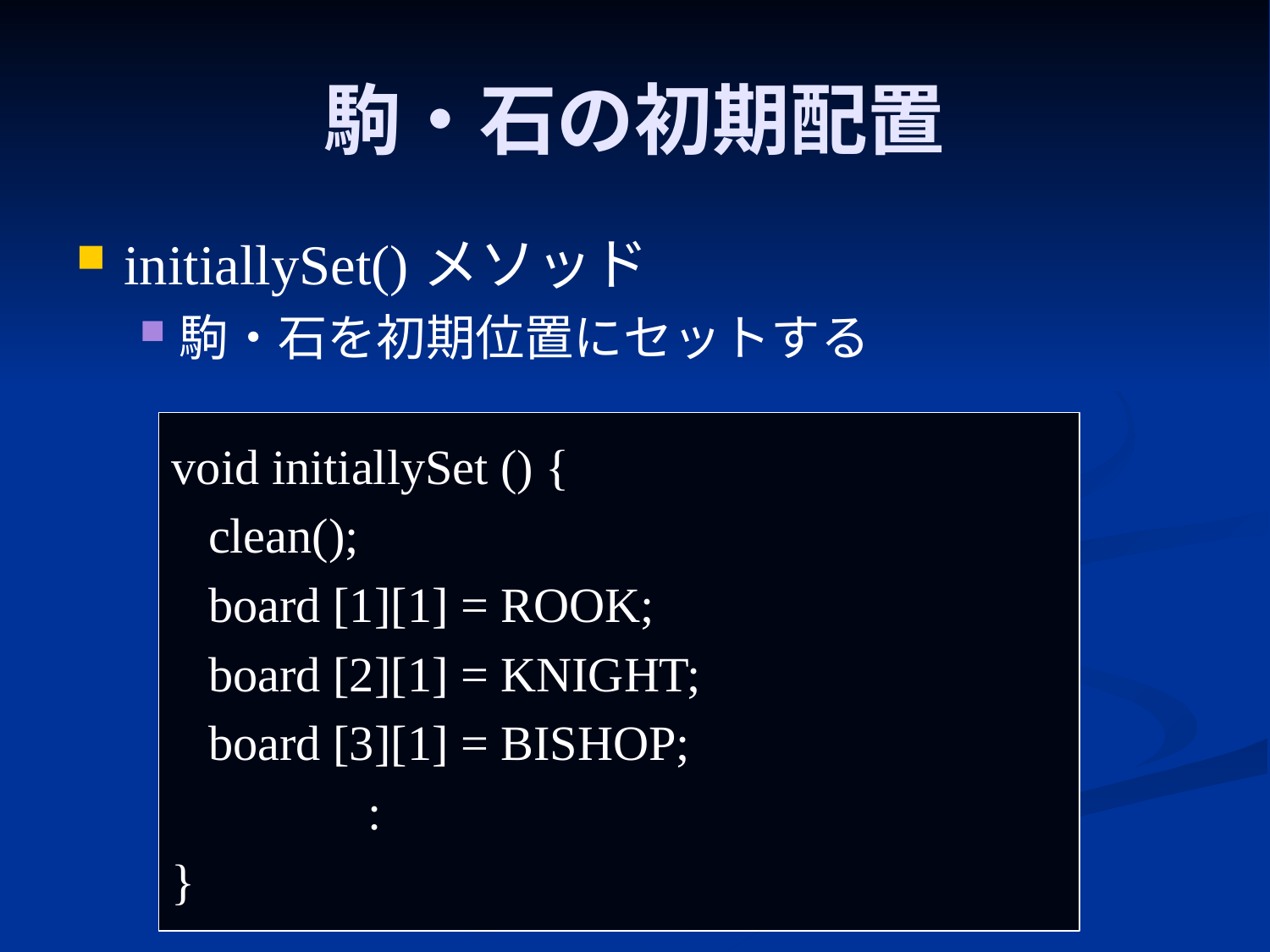

# 駒・石の初期配置
initiallySet()メソッド
駒・石を初期位置にセットする
void initiallySet () {
   clean();
   board [1][1] = ROOK;
   board [2][1] = KNIGHT;
   board [3][1] = BISHOP;
                :
}